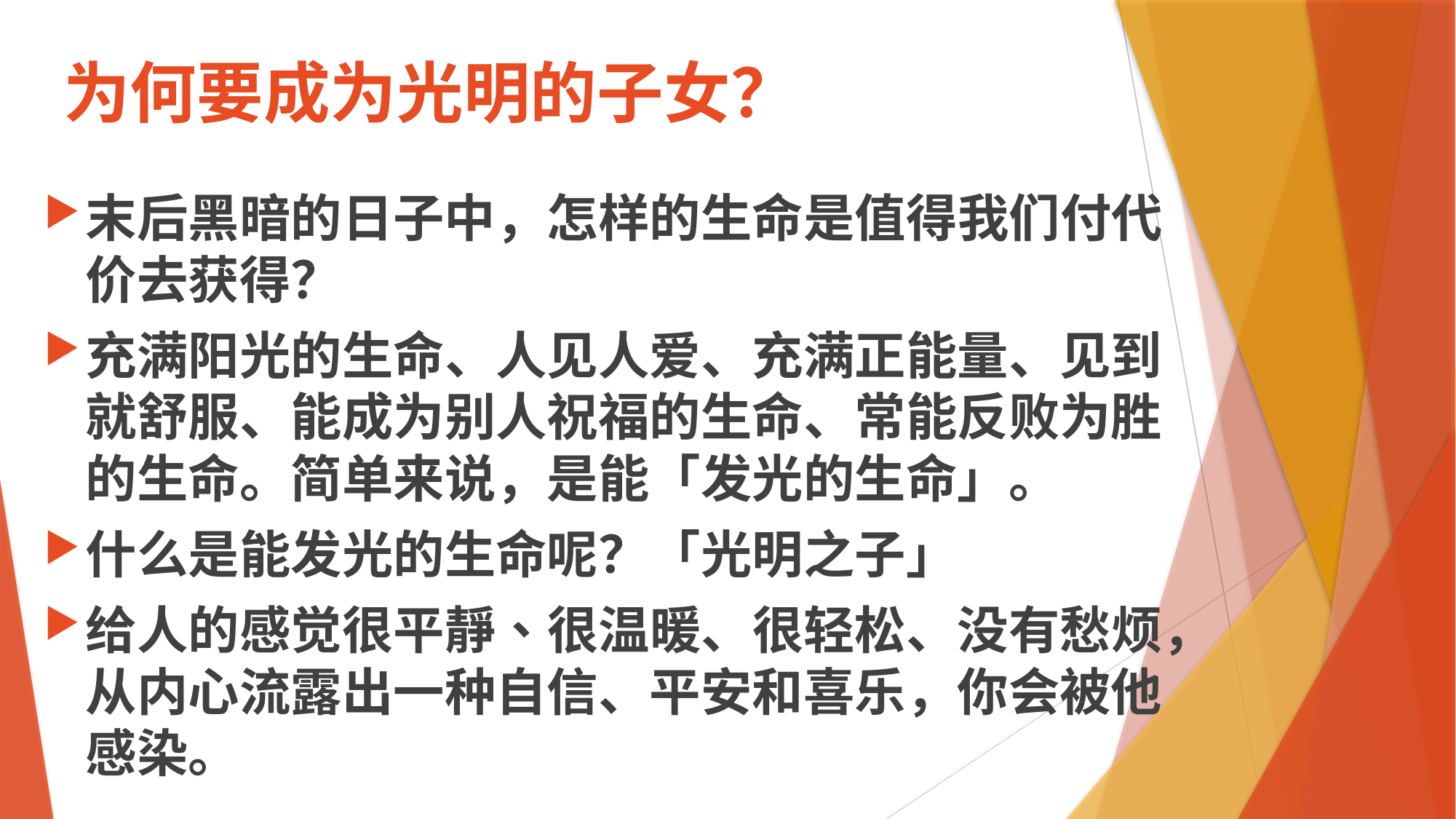

# 为何要成为光明的子女？
末后黑暗的日子中，怎样的生命是值得我们付代价去获得？
充满阳光的生命、人见人爱、充满正能量、见到就舒服、能成为别人祝福的生命、常能反败为胜的生命。简单来说，是能「发光的生命」。
什么是能发光的生命呢？「光明之子」
给人的感觉很平靜、很温暖、很轻松、没有愁烦，从内心流露出一种自信、平安和喜乐，你会被他感染。